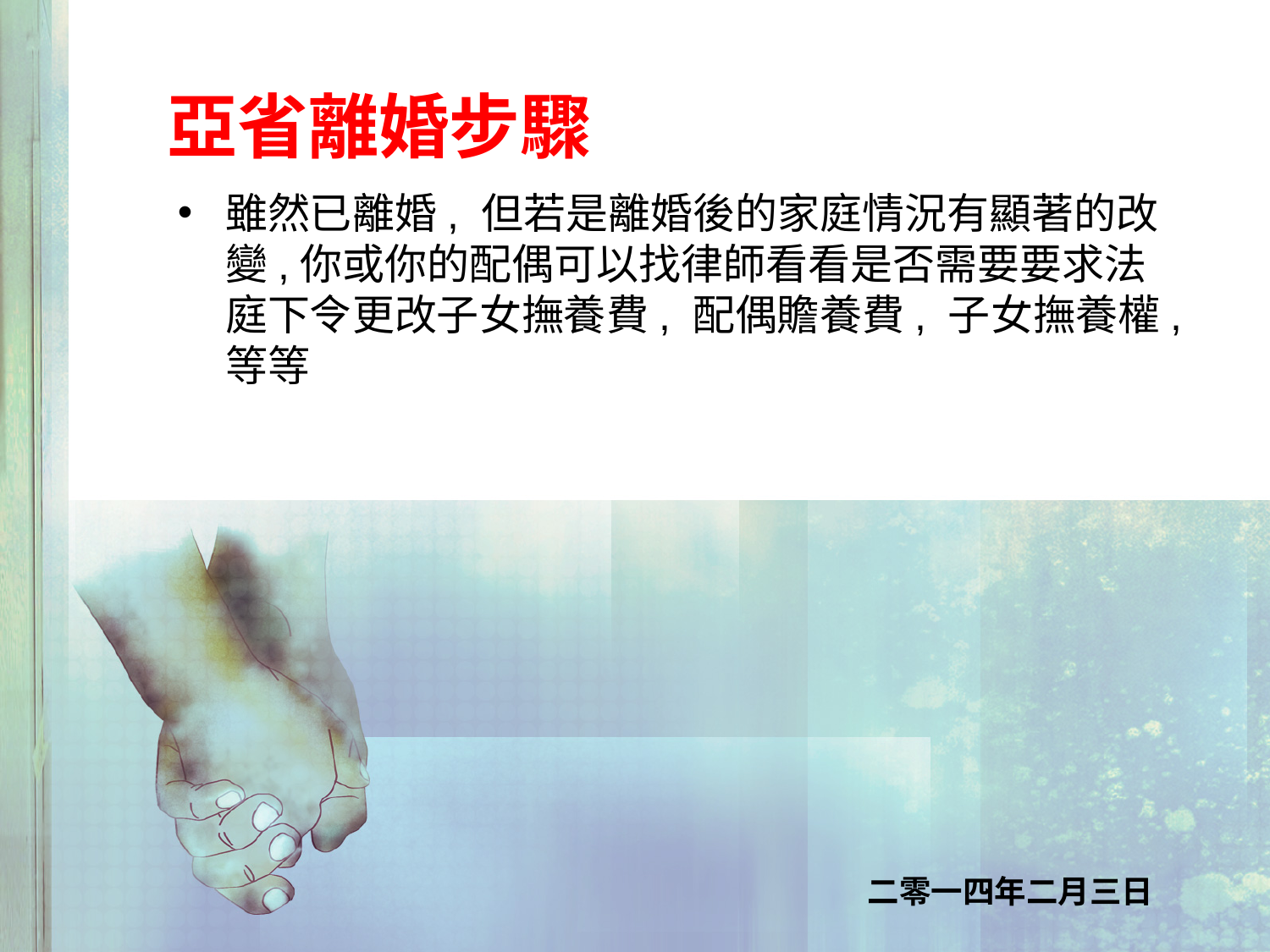

# 亞省離婚步驟

雖然已離婚, 但若是離婚後的家庭情況有顯著的改變,你或你的配偶可以找律師看看是否需要要求法庭下令更改子女撫養費, 配偶贍養費, 子女撫養權, 等等
二零一四年二月三日